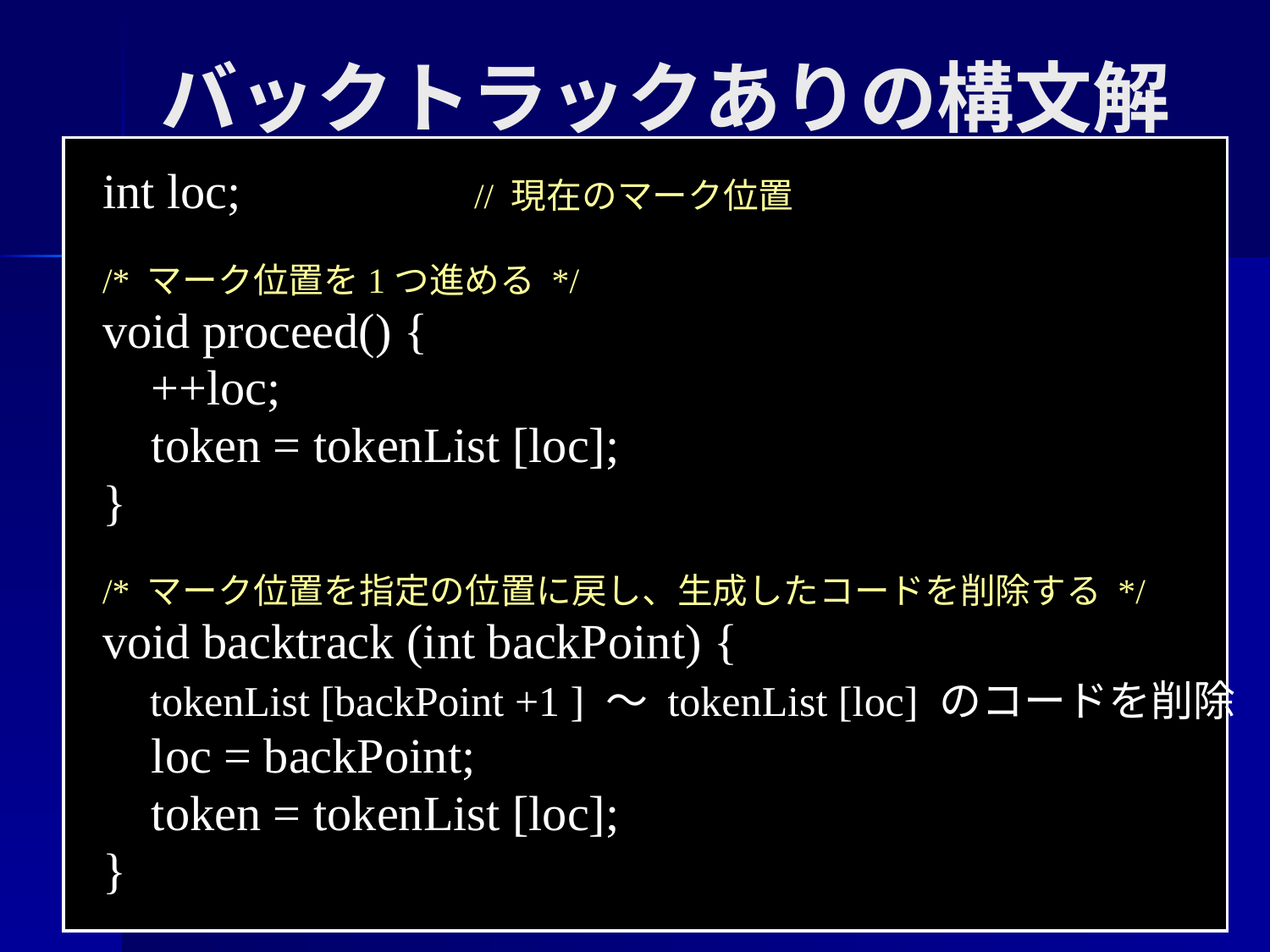

# バックトラックありの構文解析部
int loc;                   // 現在のマーク位置

/* マーク位置を1つ進める */
void proceed() {
    ++loc;
    token = tokenList [loc];
}

/* マーク位置を指定の位置に戻し、生成したコードを削除する */
void backtrack (int backPoint) {
    tokenList [backPoint +1 ] ～ tokenList [loc] のコードを削除
    loc = backPoint;
    token = tokenList [loc];
}